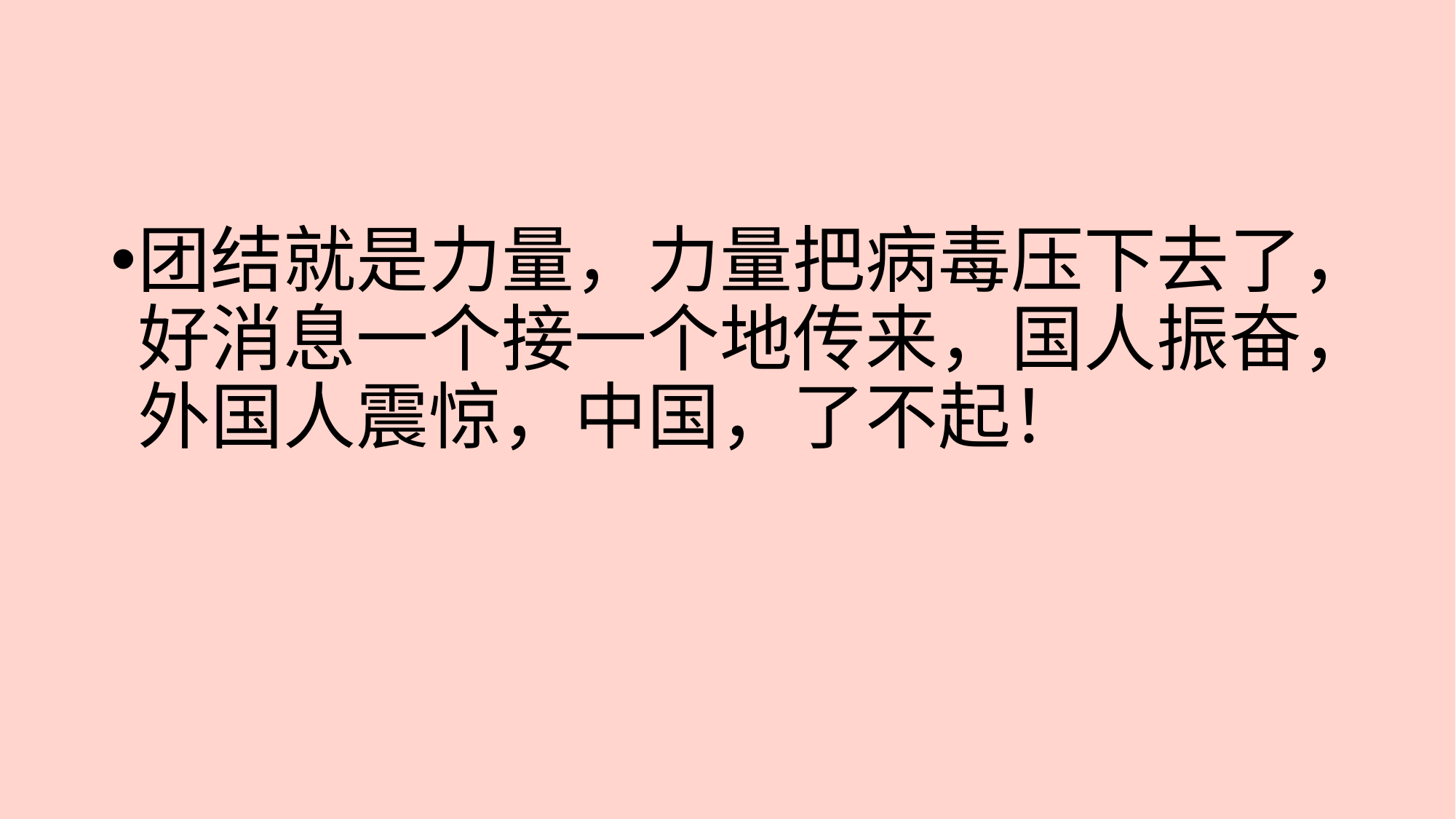

#
团结就是力量，力量把病毒压下去了，好消息一个接一个地传来，国人振奋，外国人震惊，中国，了不起！